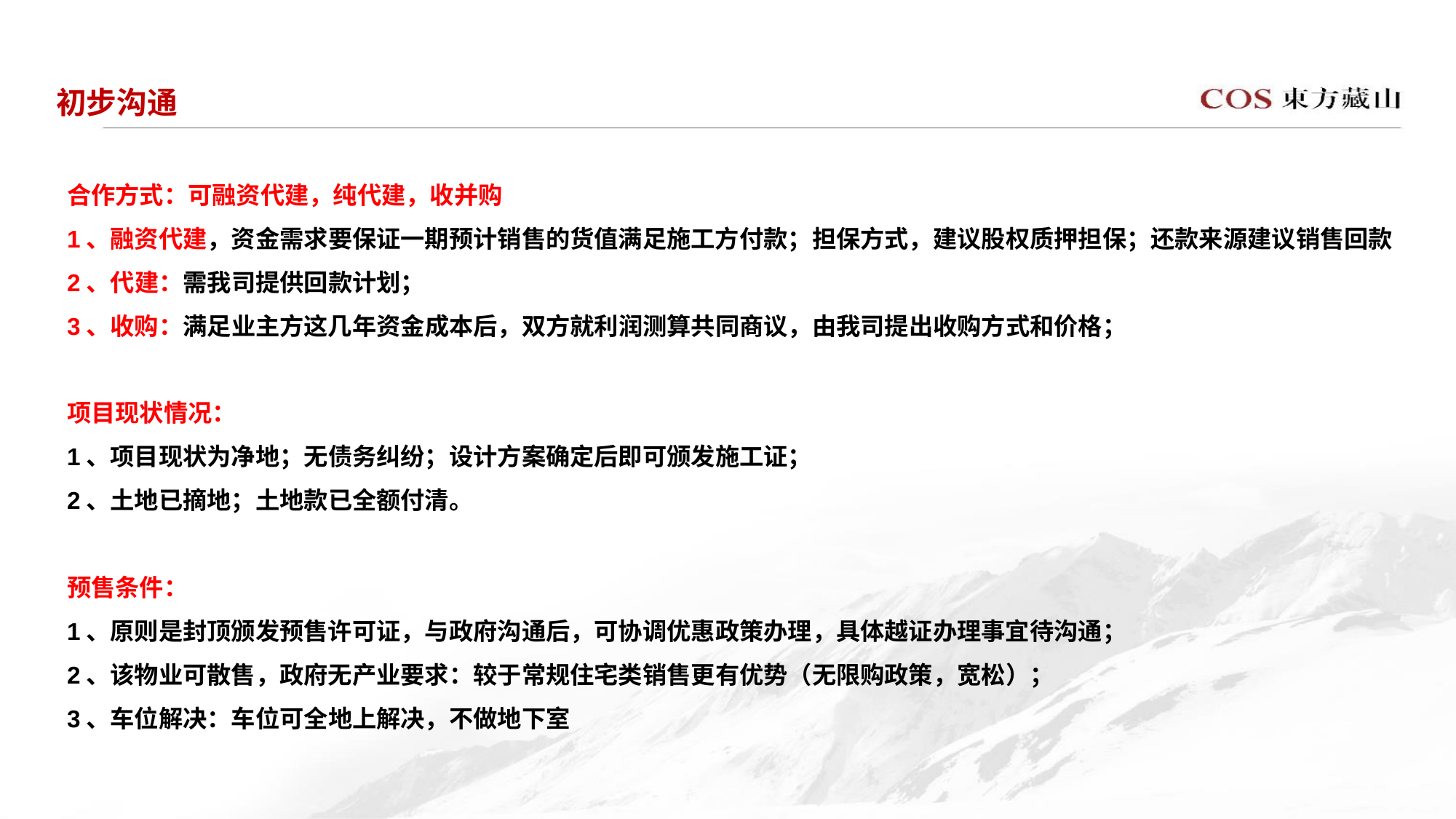

初步沟通
合作方式：可融资代建，纯代建，收并购
1、融资代建，资金需求要保证一期预计销售的货值满足施工方付款；担保方式，建议股权质押担保；还款来源建议销售回款
2、代建：需我司提供回款计划；
3、收购：满足业主方这几年资金成本后，双方就利润测算共同商议，由我司提出收购方式和价格；

项目现状情况：
1、项目现状为净地；无债务纠纷；设计方案确定后即可颁发施工证；
2、土地已摘地；土地款已全额付清。

预售条件：
1、原则是封顶颁发预售许可证，与政府沟通后，可协调优惠政策办理，具体越证办理事宜待沟通；
2、该物业可散售，政府无产业要求：较于常规住宅类销售更有优势（无限购政策，宽松）；
3、车位解决：车位可全地上解决，不做地下室